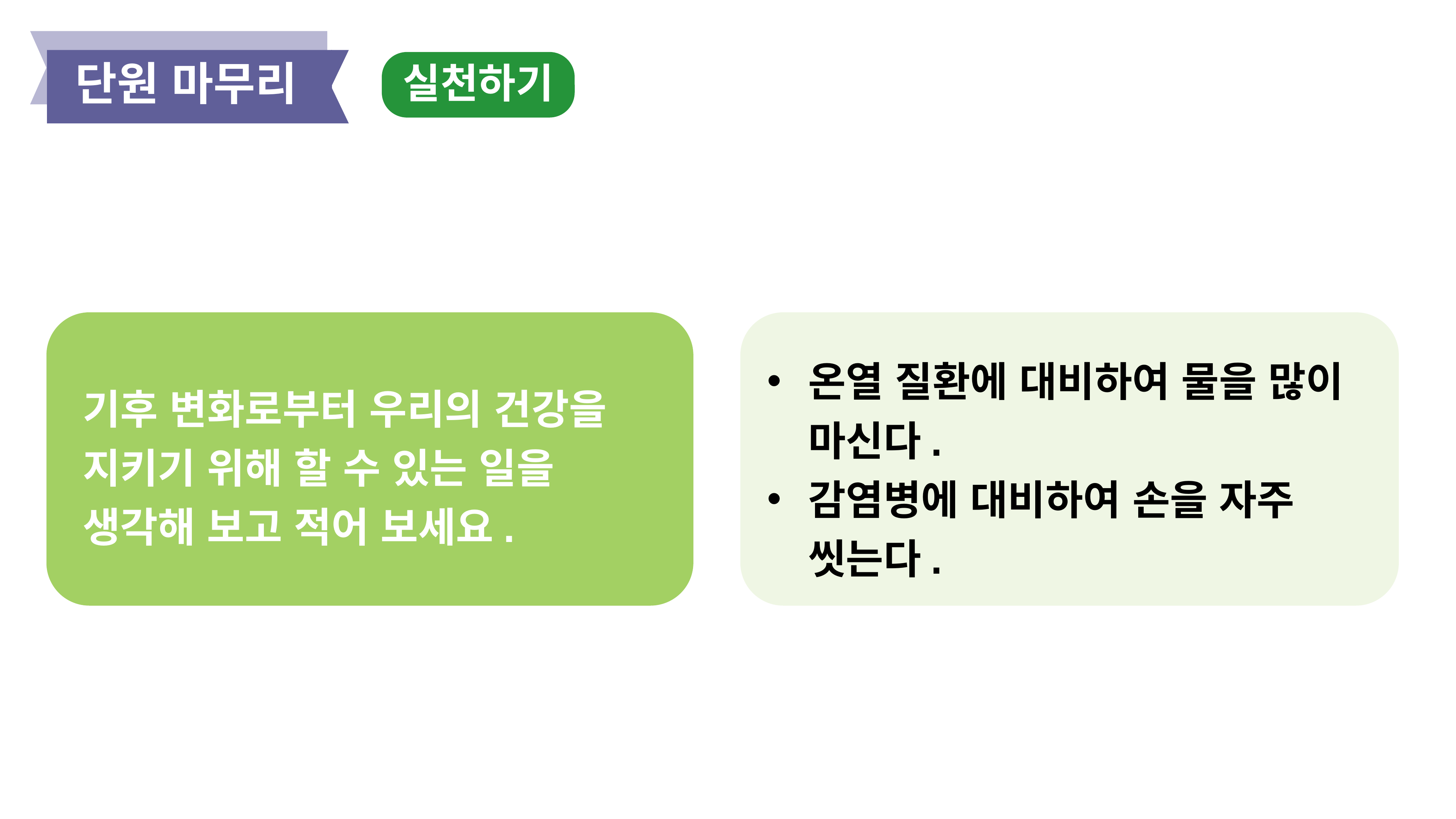

단원 마무리

실천하기

기후 변화로부터 우리의 건강을 지키기 위해 할 수 있는 일을 생각해 보고 적어 보세요.

온열 질환에 대비하여 물을 많이 마신다.
감염병에 대비하여 손을 자주 씻는다.